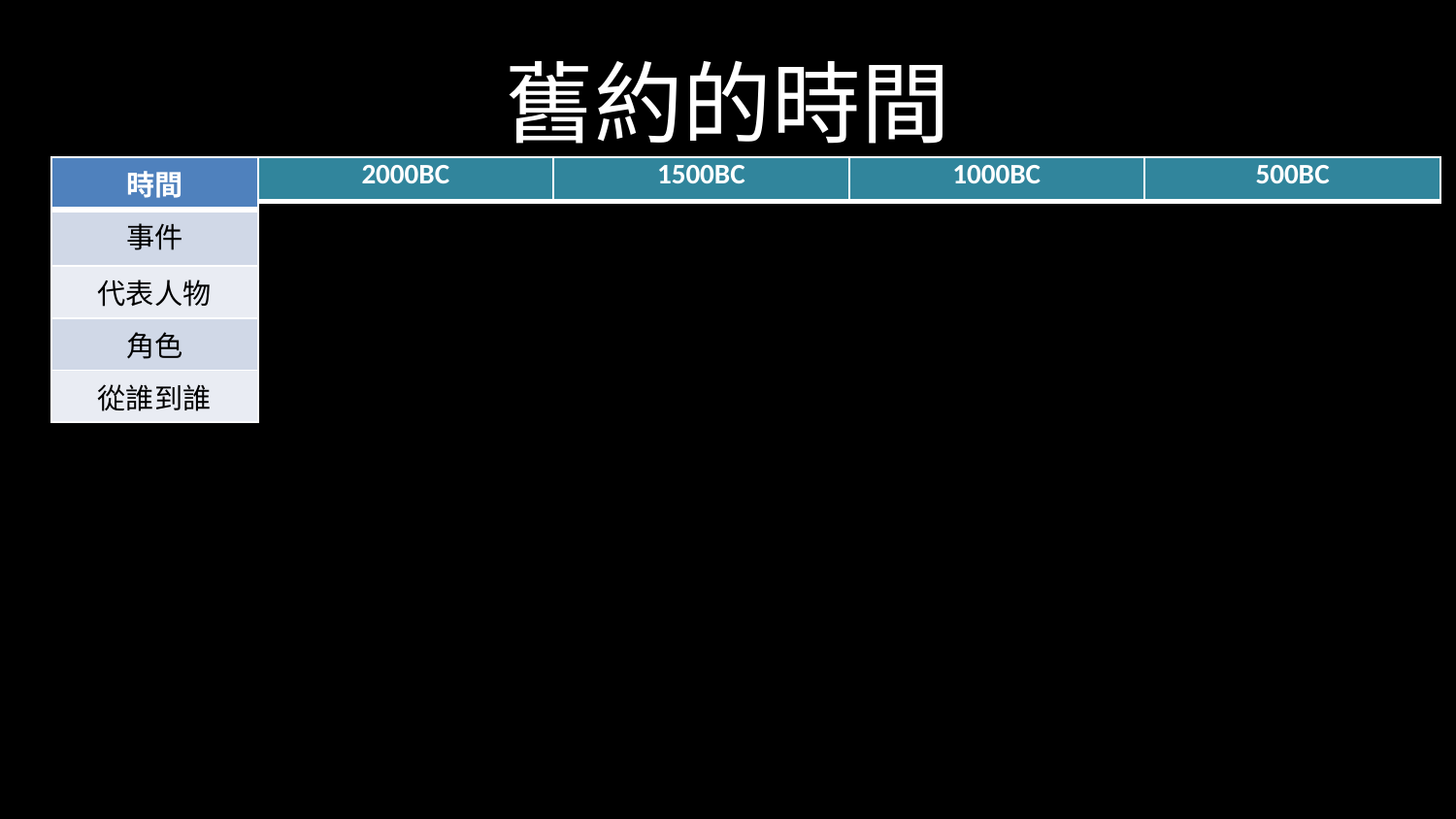

# 舊約的時間
| 時間 |
| --- |
| 事件 |
| 代表人物 |
| 角色 |
| 從誰到誰 |
| 2000BC | 1500BC | 1000BC | 500BC |
| --- | --- | --- | --- |